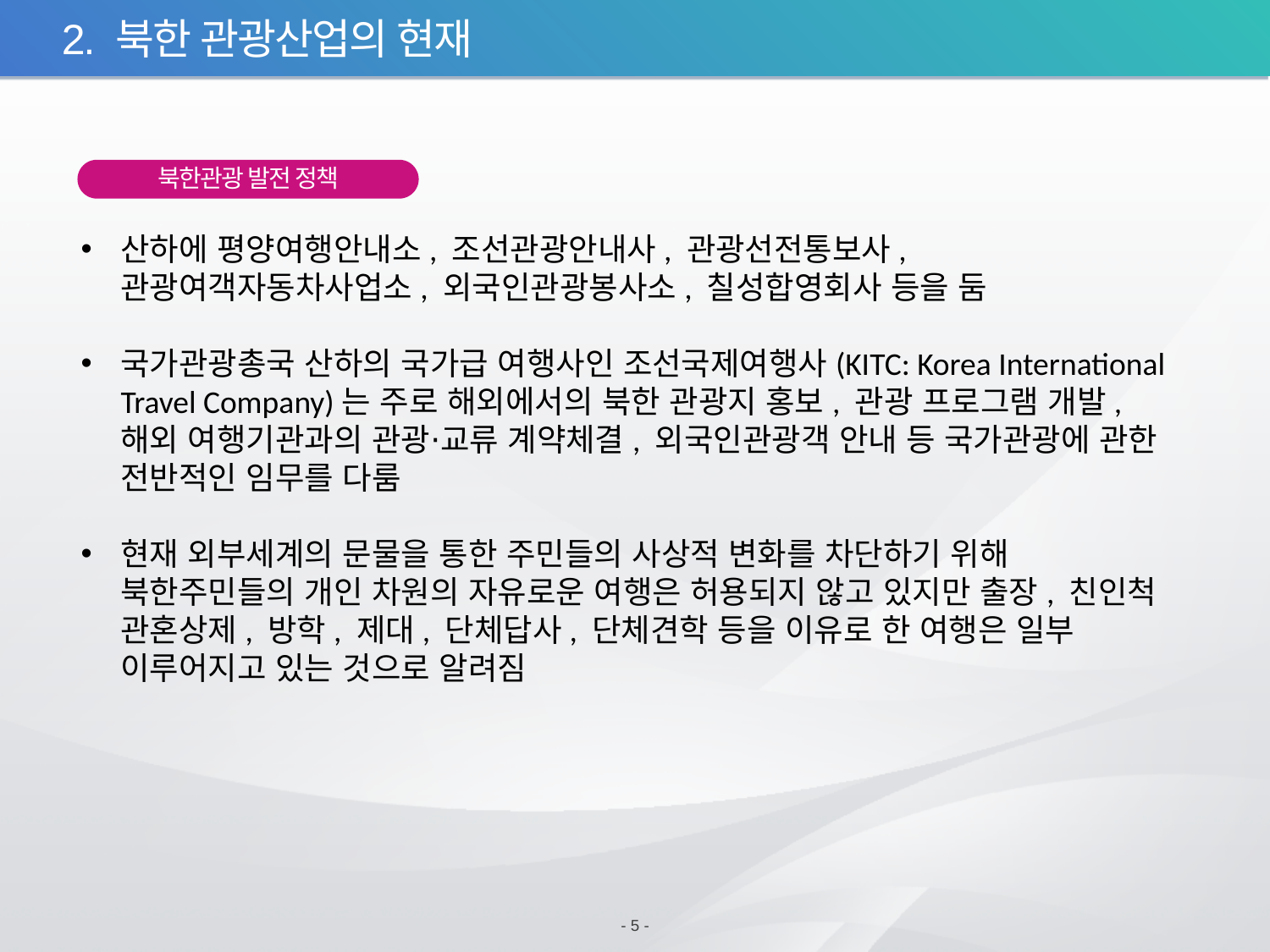

2. 북한 관광산업의 현재
북한관광 발전 정책

산하에 평양여행안내소, 조선관광안내사, 관광선전통보사, 관광여객자동차사업소, 외국인관광봉사소, 칠성합영회사 등을 둠

국가관광총국 산하의 국가급 여행사인 조선국제여행사(KITC: Korea International Travel Company)는 주로 해외에서의 북한 관광지 홍보, 관광 프로그램 개발, 해외 여행기관과의 관광⋅교류 계약체결, 외국인관광객 안내 등 국가관광에 관한 전반적인 임무를 다룸

현재 외부세계의 문물을 통한 주민들의 사상적 변화를 차단하기 위해 북한주민들의 개인 차원의 자유로운 여행은 허용되지 않고 있지만 출장, 친인척 관혼상제, 방학, 제대, 단체답사, 단체견학 등을 이유로 한 여행은 일부 이루어지고 있는 것으로 알려짐